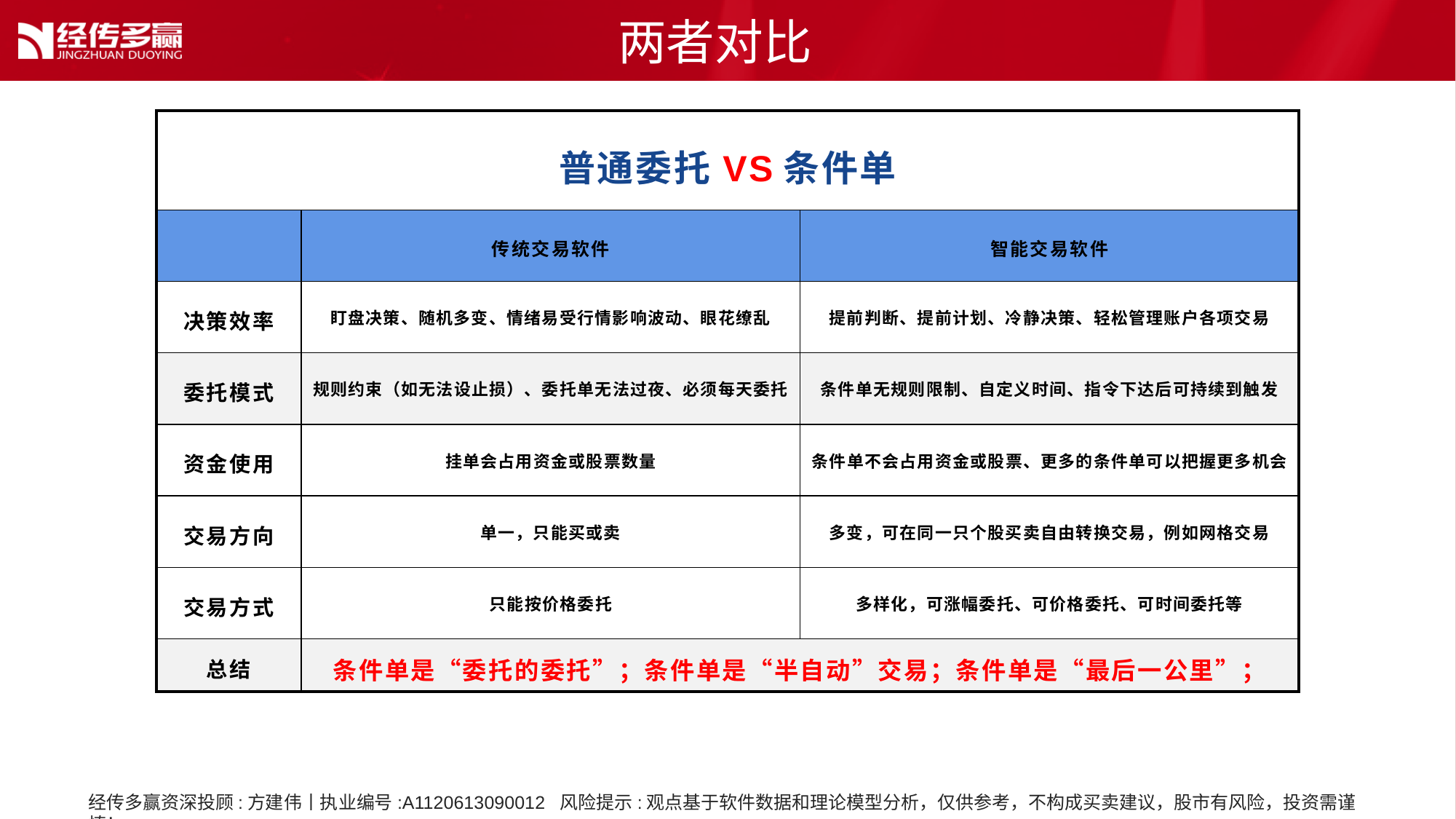

两者对比
| 普通委托VS条件单 |  |  |
| --- | --- | --- |
|  | 传统交易软件 | 智能交易软件 |
| 决策效率 | 盯盘决策、随机多变、情绪易受行情影响波动、眼花缭乱 | 提前判断、提前计划、冷静决策、轻松管理账户各项交易 |
| 委托模式 | 规则约束（如无法设止损）、委托单无法过夜、必须每天委托 | 条件单无规则限制、自定义时间、指令下达后可持续到触发 |
| 资金使用 | 挂单会占用资金或股票数量 | 条件单不会占用资金或股票、更多的条件单可以把握更多机会 |
| 交易方向 | 单一，只能买或卖 | 多变，可在同一只个股买卖自由转换交易，例如网格交易 |
| 交易方式 | 只能按价格委托 | 多样化，可涨幅委托、可价格委托、可时间委托等 |
| 总结 | 条件单是“委托的委托”；条件单是“半自动”交易；条件单是“最后一公里”； |  |